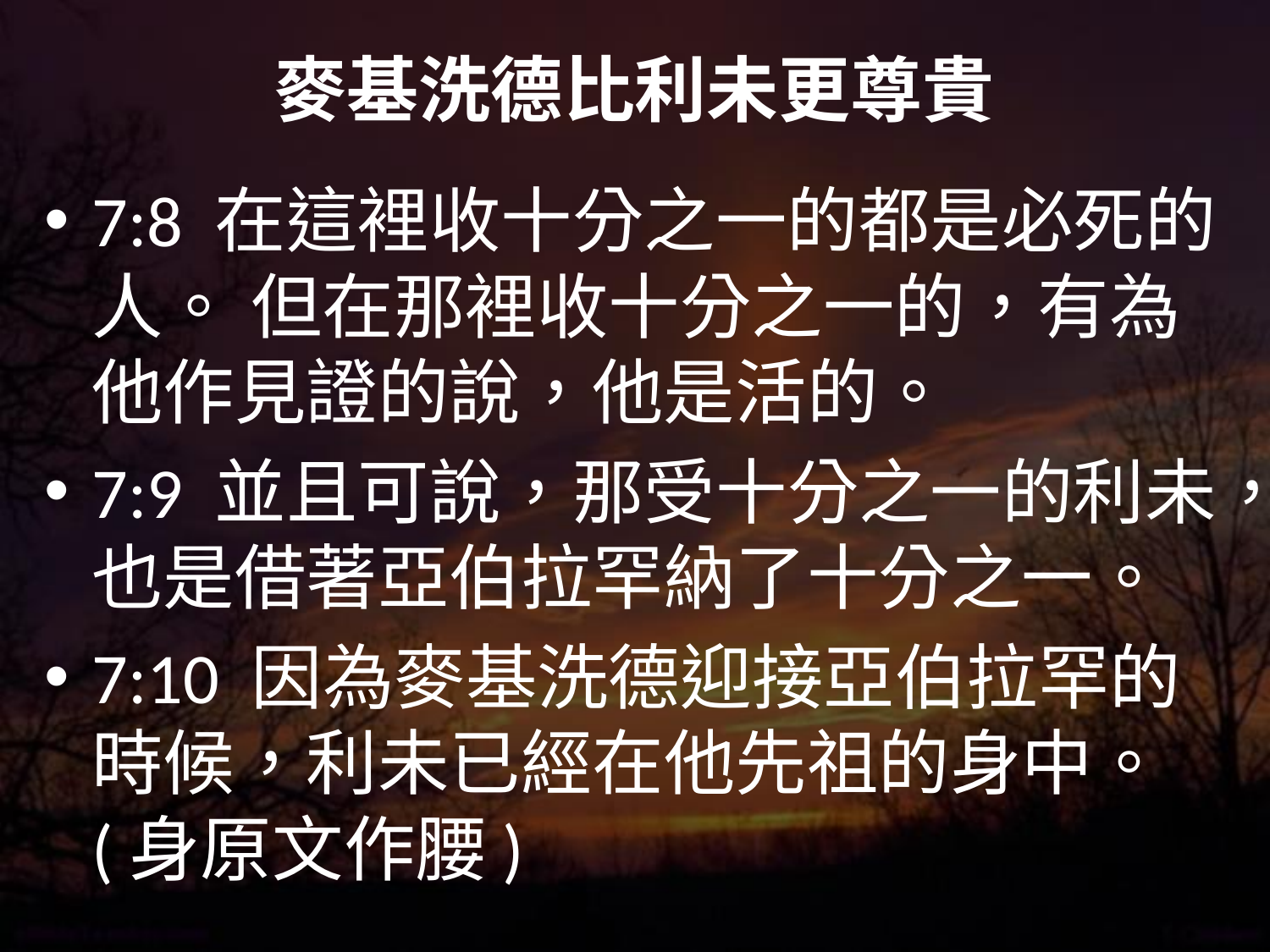

# 麥基洗德比利未更尊貴
7:8 在這裡收十分之一的都是必死的人。 但在那裡收十分之一的，有為他作見證的說，他是活的。
7:9 並且可說，那受十分之一的利未，也是借著亞伯拉罕納了十分之一。
7:10 因為麥基洗德迎接亞伯拉罕的時候，利未已經在他先祖的身中。 (身原文作腰)